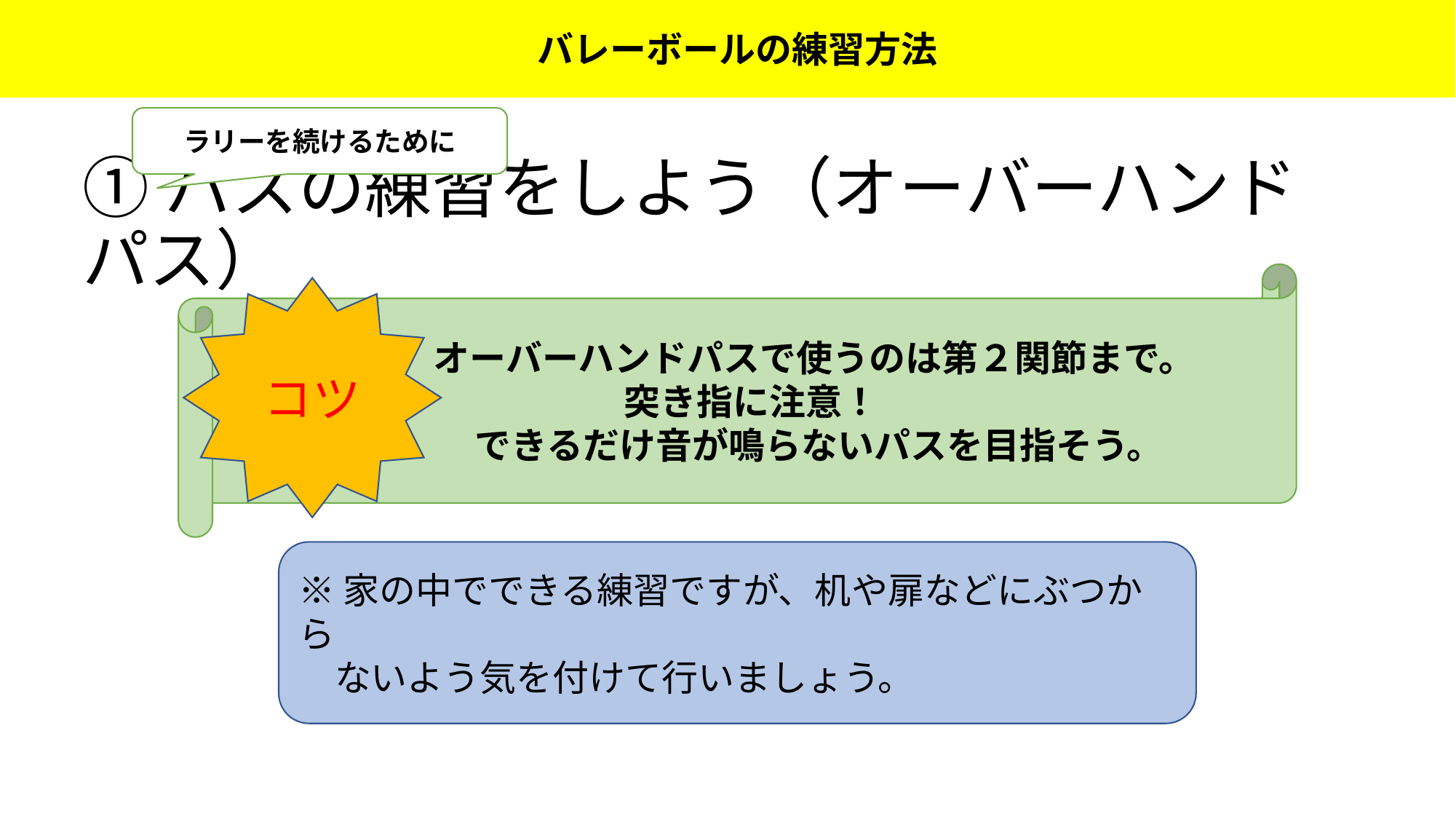

バレーボールの練習方法

バレーボールの練習方法
ラリーを続けるために
# ①パスの練習をしよう（オーバーハンドパス）
　　　　　オーバーハンドパスで使うのは第２関節まで。
　　　　　　　　　　　突き指に注意！
　　　　できるだけ音が鳴らないパスを目指そう。
コツ
※家の中でできる練習ですが、机や扉などにぶつから
　ないよう気を付けて行いましょう。